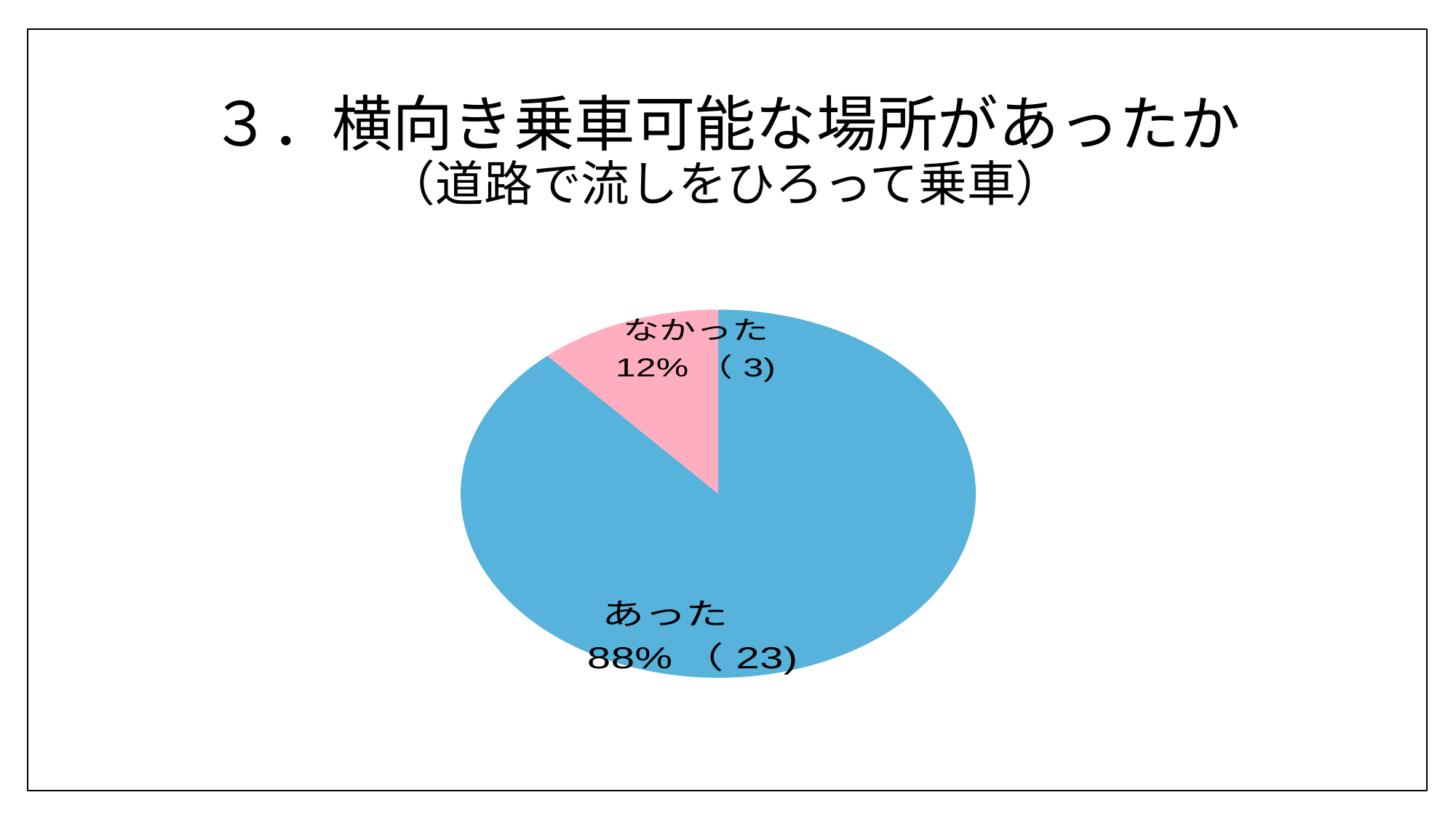

# ３．横向き乗車可能な場所があったか （道路で流しをひろって乗車）

### Chart

| Category | 乗車可能な場所 |
|---|---|
| あった | 23.0 |
| なかった | 3.0 |